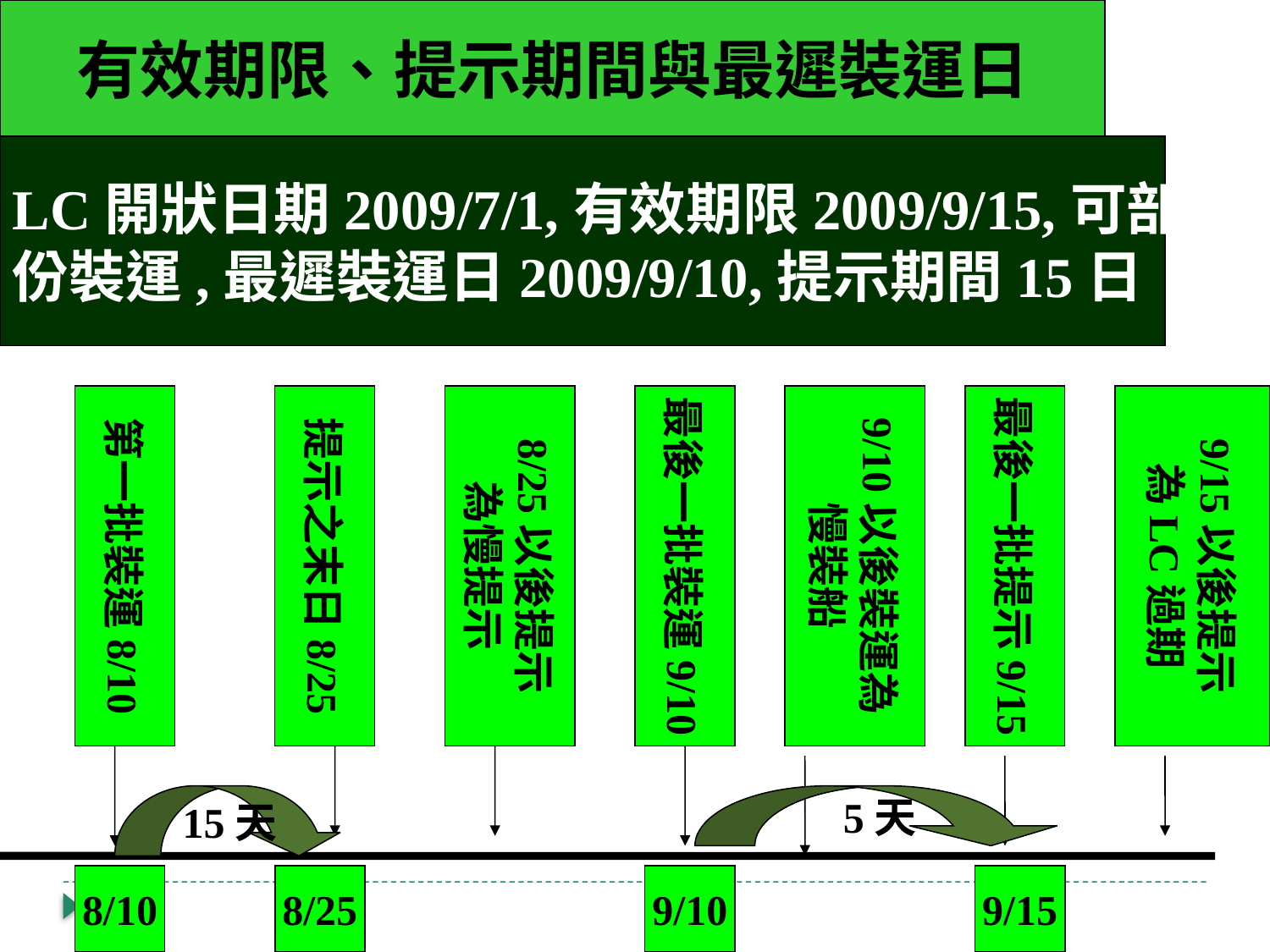

有效期限、提示期間與最遲裝運日
LC開狀日期2009/7/1,有效期限2009/9/15,可部
份裝運,最遲裝運日2009/9/10,提示期間15日
第一批裝運8/10
提示之末日8/25
8/25以後提示
為慢提示
最後一批裝運9/10
9/10以後裝運為
慢裝船
最後一批提示9/15
9/15以後提示
為LC過期

15天
5天

8/10
8/25
9/10
9/15
345